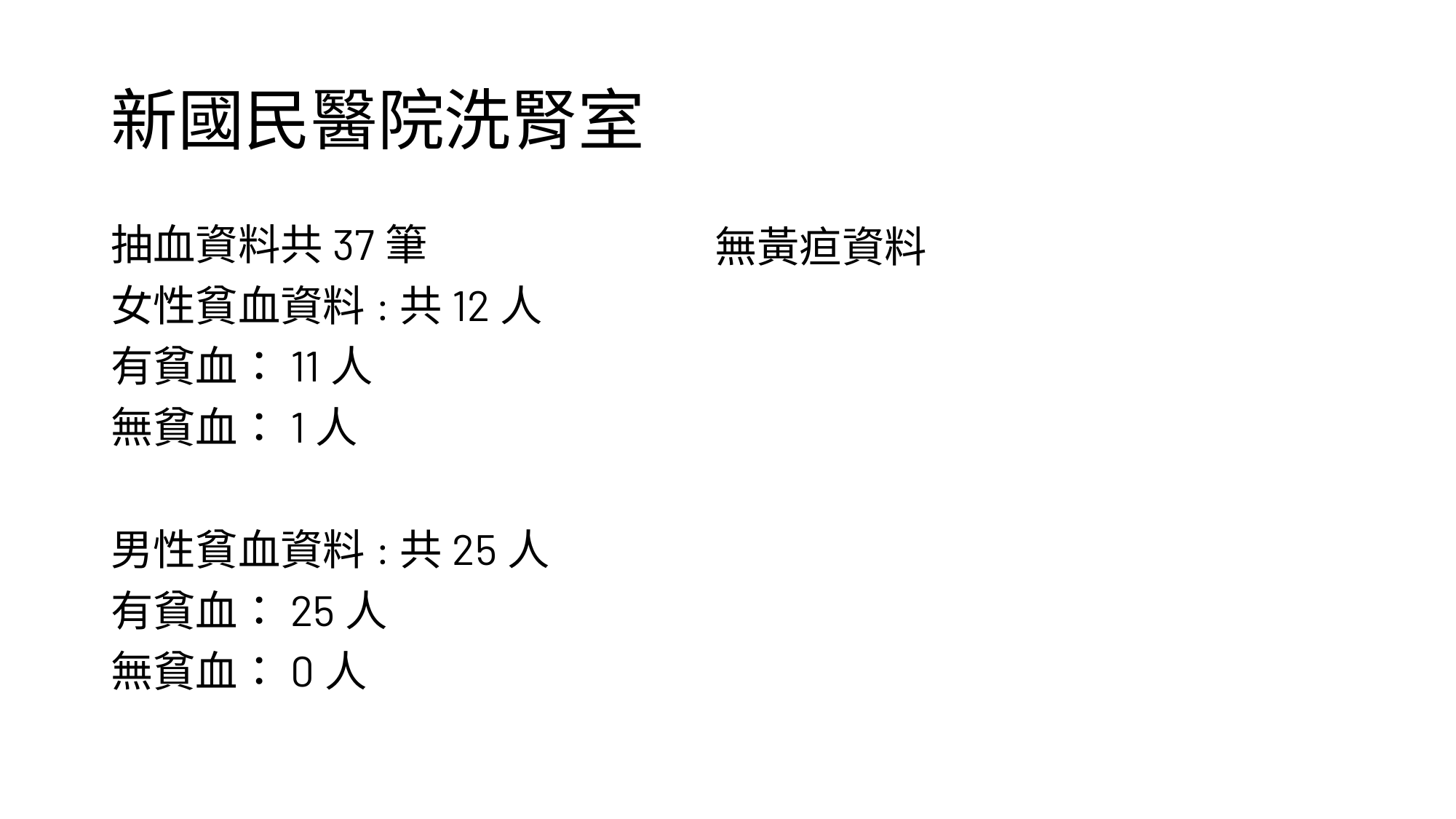

# 新國民醫院洗腎室
抽血資料共37筆
女性貧血資料:共12人
有貧血：11人
無貧血：1人

男性貧血資料:共25人
有貧血：25人
無貧血：0人

無黃疸資料